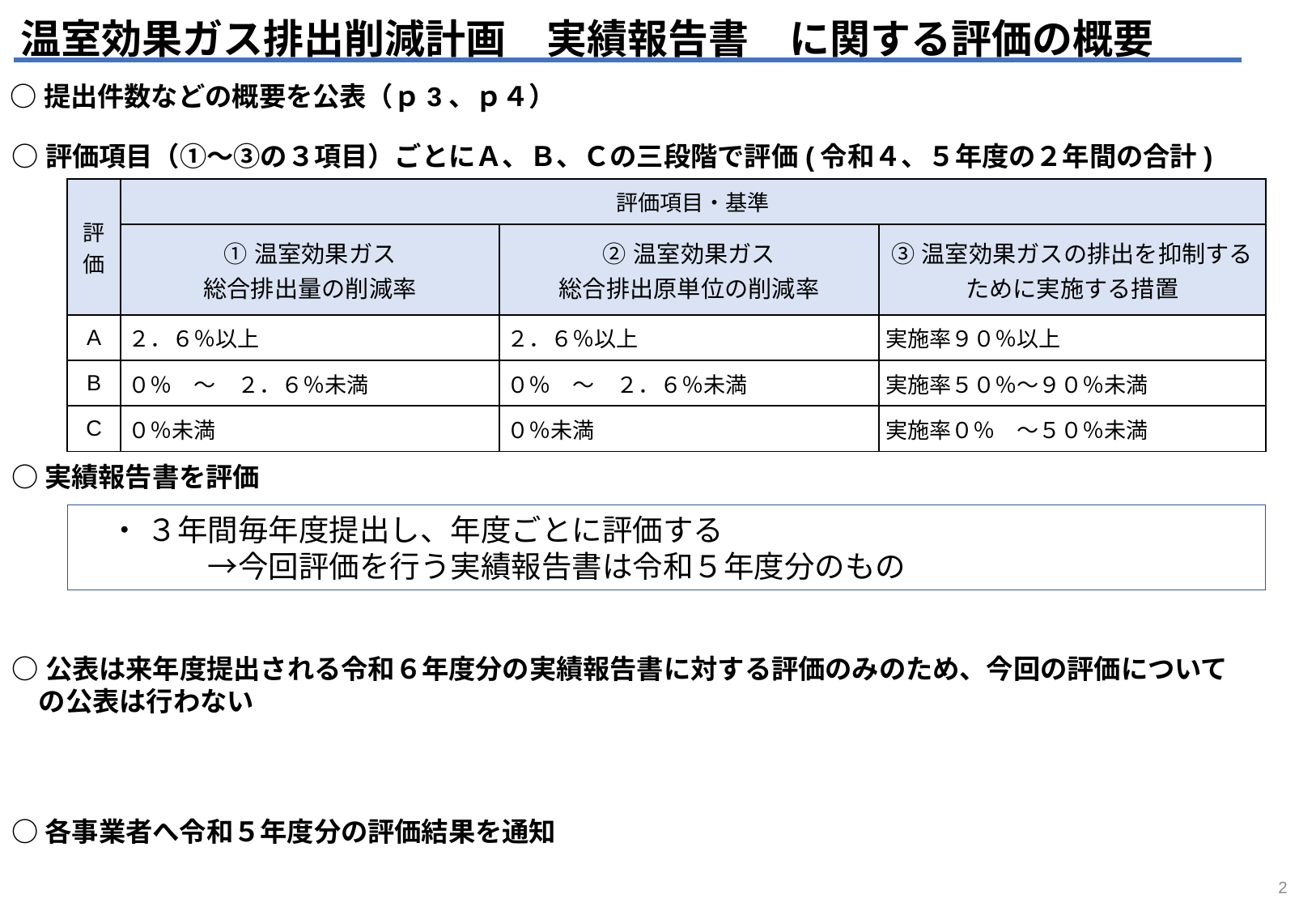

温室効果ガス排出削減計画　実績報告書　に関する評価の概要
○提出件数などの概要を公表（ｐ3、ｐ４）
○評価項目（①～③の３項目）ごとにＡ、Ｂ、Ｃの三段階で評価(令和４、５年度の２年間の合計)
| 評価 | 評価項目・基準 |  |  |
| --- | --- | --- | --- |
|  | ①温室効果ガス 総合排出量の削減率 | ②温室効果ガス 総合排出原単位の削減率 | ③温室効果ガスの排出を抑制するために実施する措置 |
| A | ２．６％以上 | ２．６％以上 | 実施率９０％以上 |
| B | ０％　～　２．６％未満 | ０％　～　２．６％未満 | 実施率５０％～９０％未満 |
| C | ０％未満 | ０％未満 | 実施率０％　～５０％未満 |
○実績報告書を評価
　・ ３年間毎年度提出し、年度ごとに評価する
　　　　 →今回評価を行う実績報告書は令和５年度分のもの
○公表は来年度提出される令和６年度分の実績報告書に対する評価のみのため、今回の評価について
　の公表は行わない

○各事業者へ令和５年度分の評価結果を通知
2